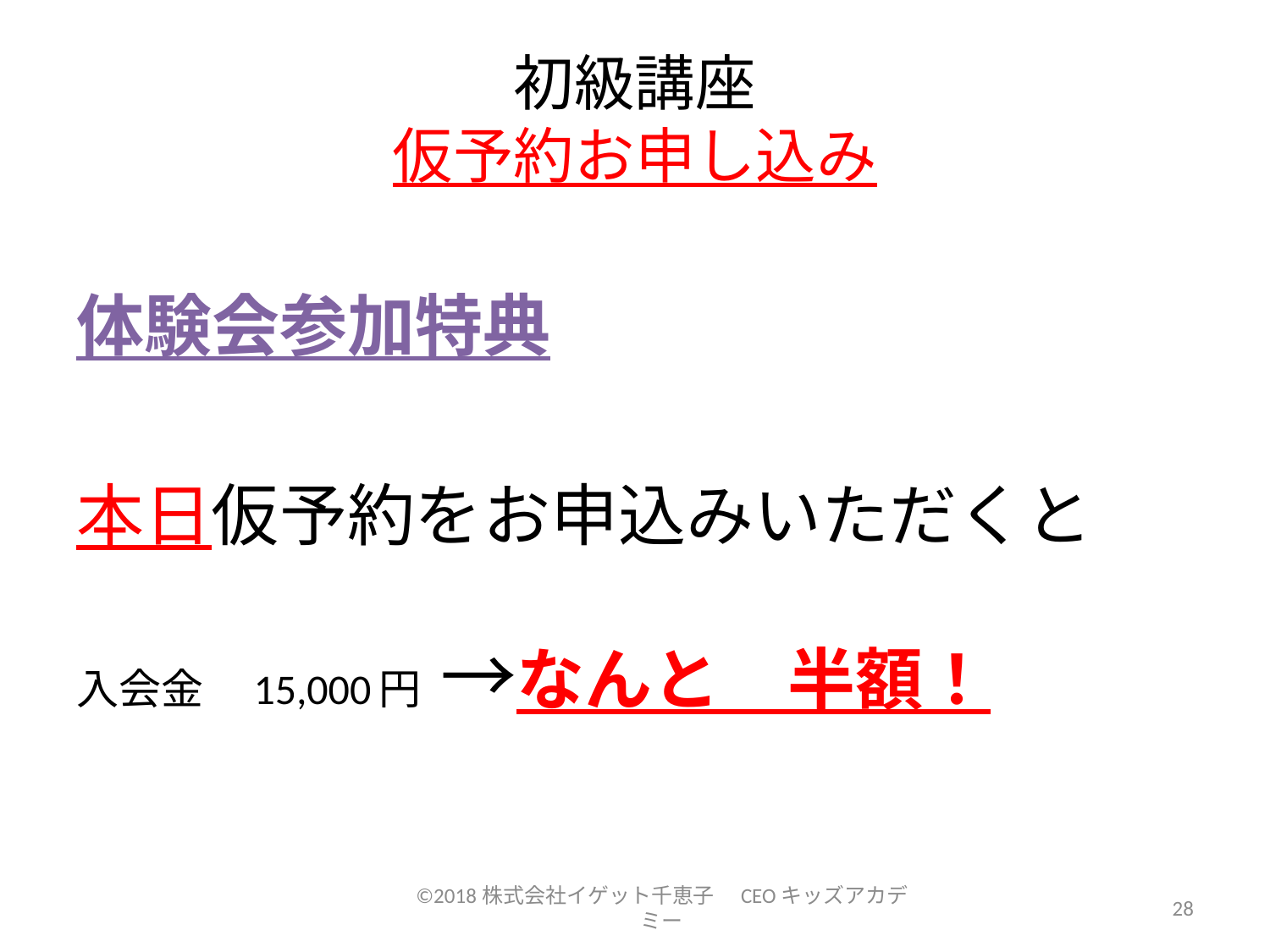

# 初級講座 仮予約お申し込み
体験会参加特典

本日仮予約をお申込みいただくと

入会金　15,000円  →なんと　半額！

©2018株式会社イゲット千恵子　CEOキッズアカデミー
28